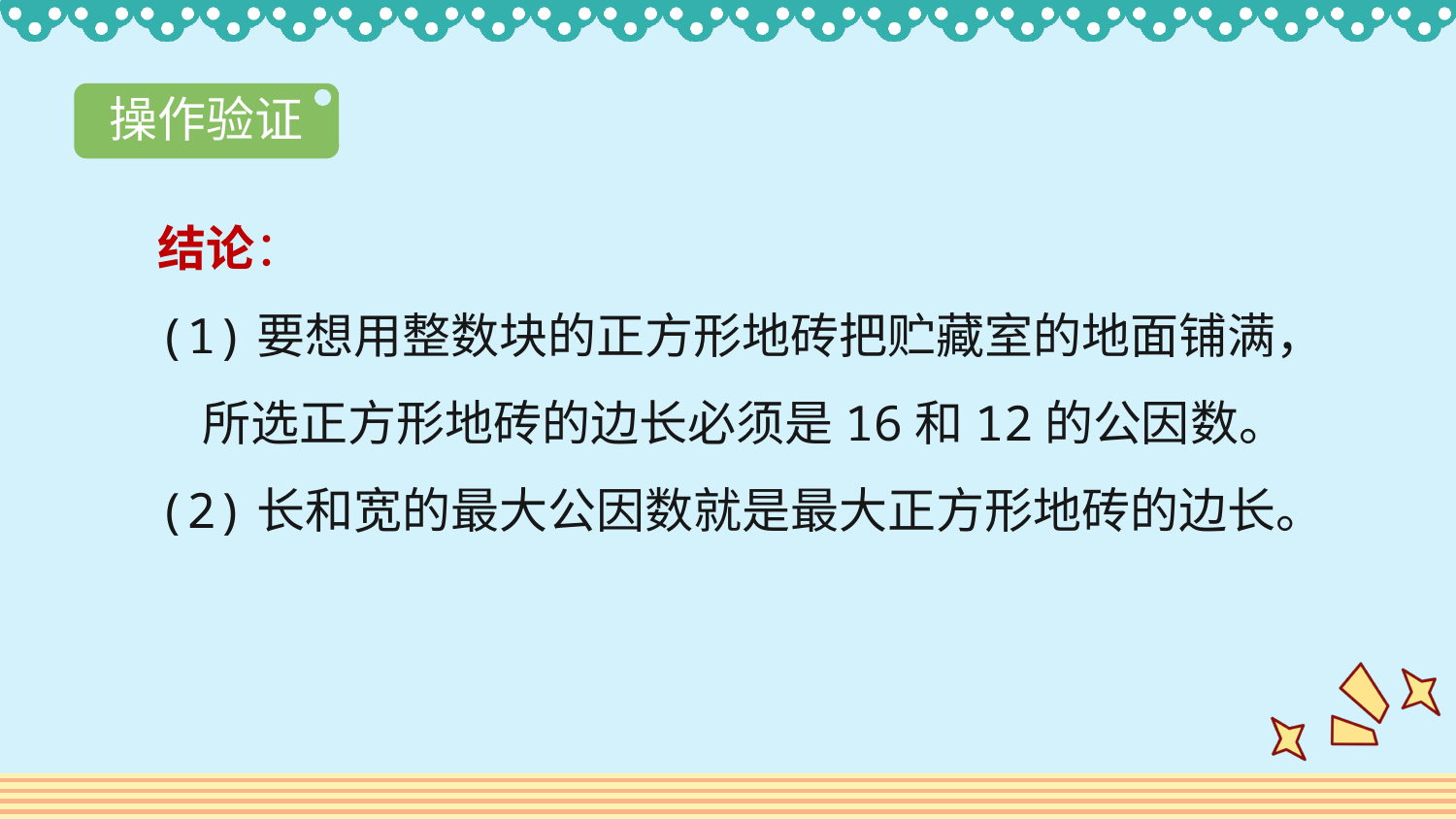

操作验证

结论：
(1)要想用整数块的正方形地砖把贮藏室的地面铺满，
   所选正方形地砖的边长必须是16和12的公因数。
(2)长和宽的最大公因数就是最大正方形地砖的边长。